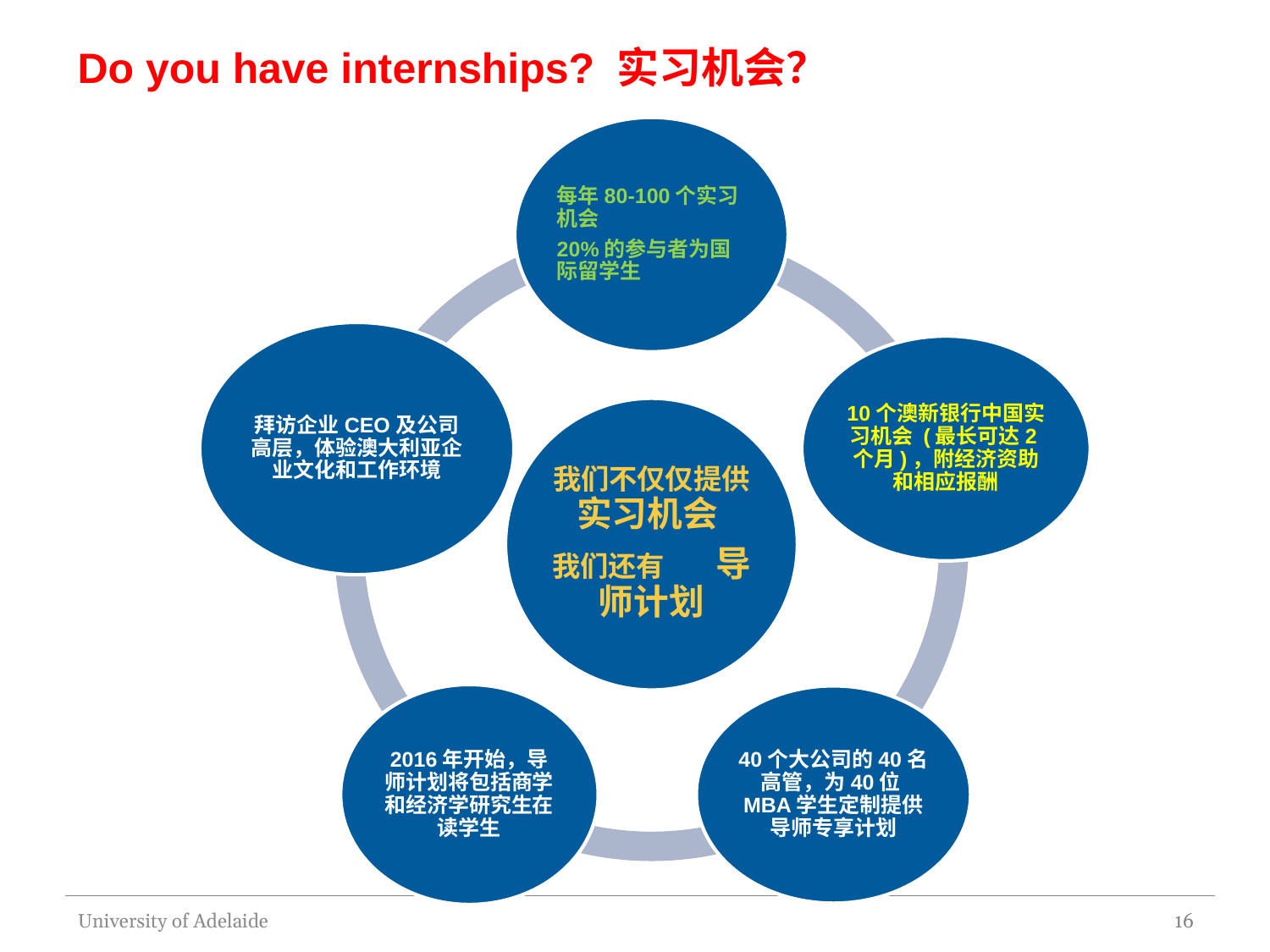

# Do you have internships? 实习机会？
我们不仅仅提供实习机会
我们还有        导师计划
每年80-100个实习机会
20%的参与者为国际留学生
10个澳新银行中国实习机会 (最长可达2个月)，附经济资助和相应报酬
40个大公司的40名高管，为40位MBA学生定制提供导师专享计划
2016年开始，导师计划将包括商学和经济学研究生在读学生
拜访企业CEO及公司高层，体验澳大利亚企业文化和工作环境
16
University of Adelaide